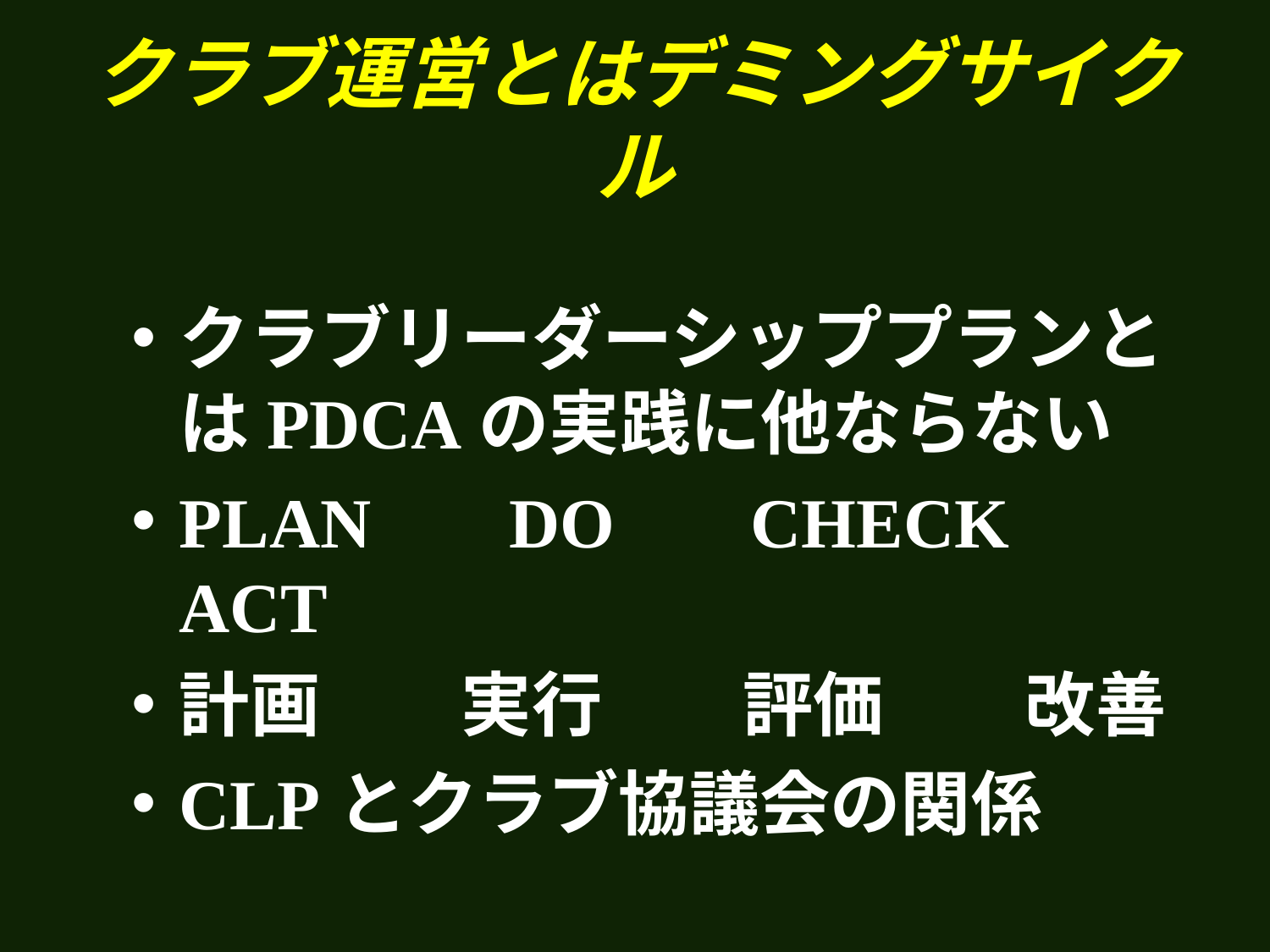

# クラブ運営とはデミングサイクル
クラブリーダーシッププランとはPDCAの実践に他ならない
PLAN 　 DO　  CHECK　  ACT
計画　　実行　　評価　　改善
CLPとクラブ協議会の関係